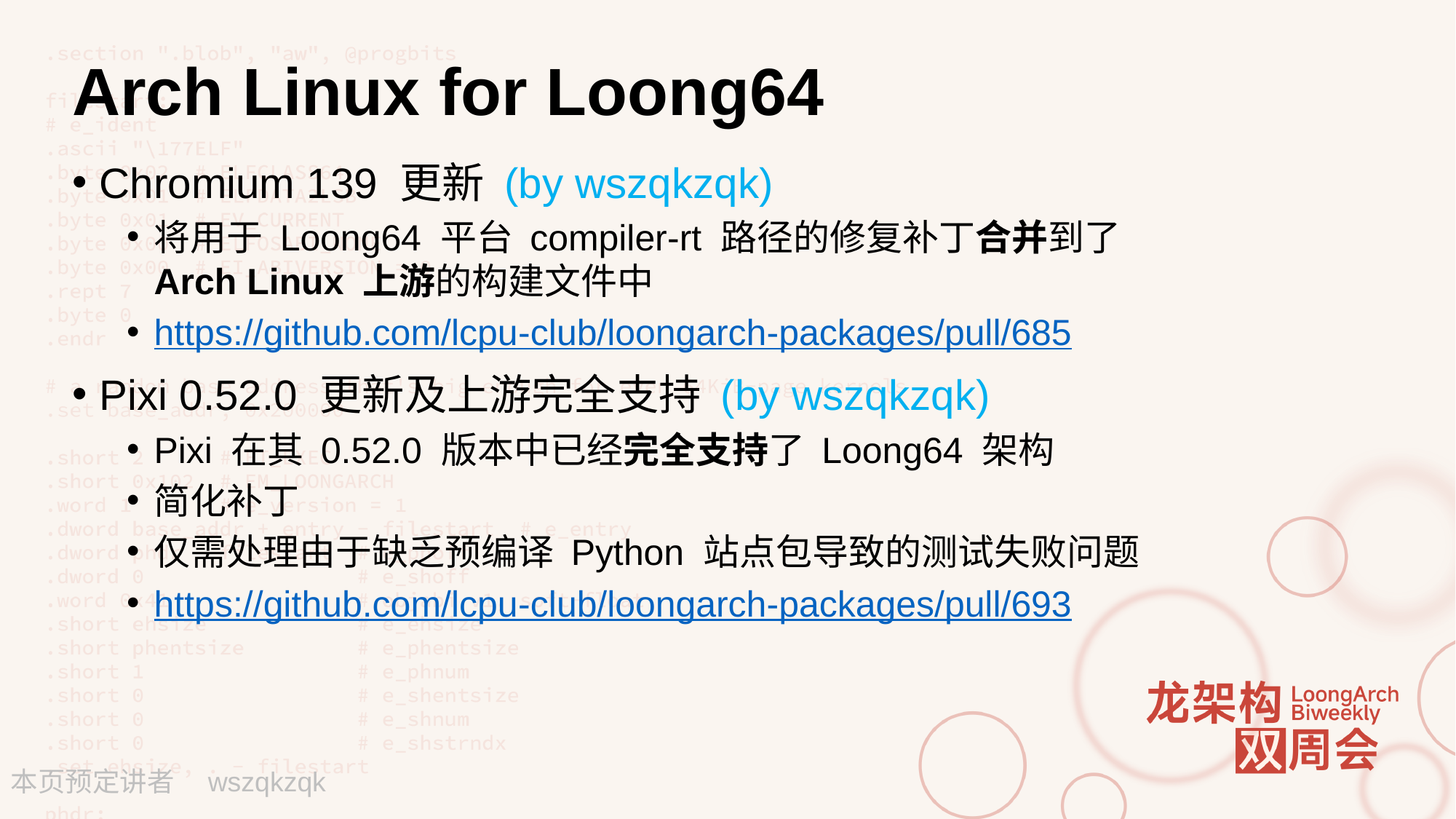

# Arch Linux for Loong64
Chromium 139 更新 (by wszqkzqk)
将用于 Loong64 平台 compiler-rt 路径的修复补丁合并到了 Arch Linux 上游的构建文件中
https://github.com/lcpu-club/loongarch-packages/pull/685
Pixi 0.52.0 更新及上游完全支持 (by wszqkzqk)
Pixi 在其 0.52.0 版本中已经完全支持了 Loong64 架构
简化补丁
仅需处理由于缺乏预编译 Python 站点包导致的测试失败问题
https://github.com/lcpu-club/loongarch-packages/pull/693

wszqkzqk